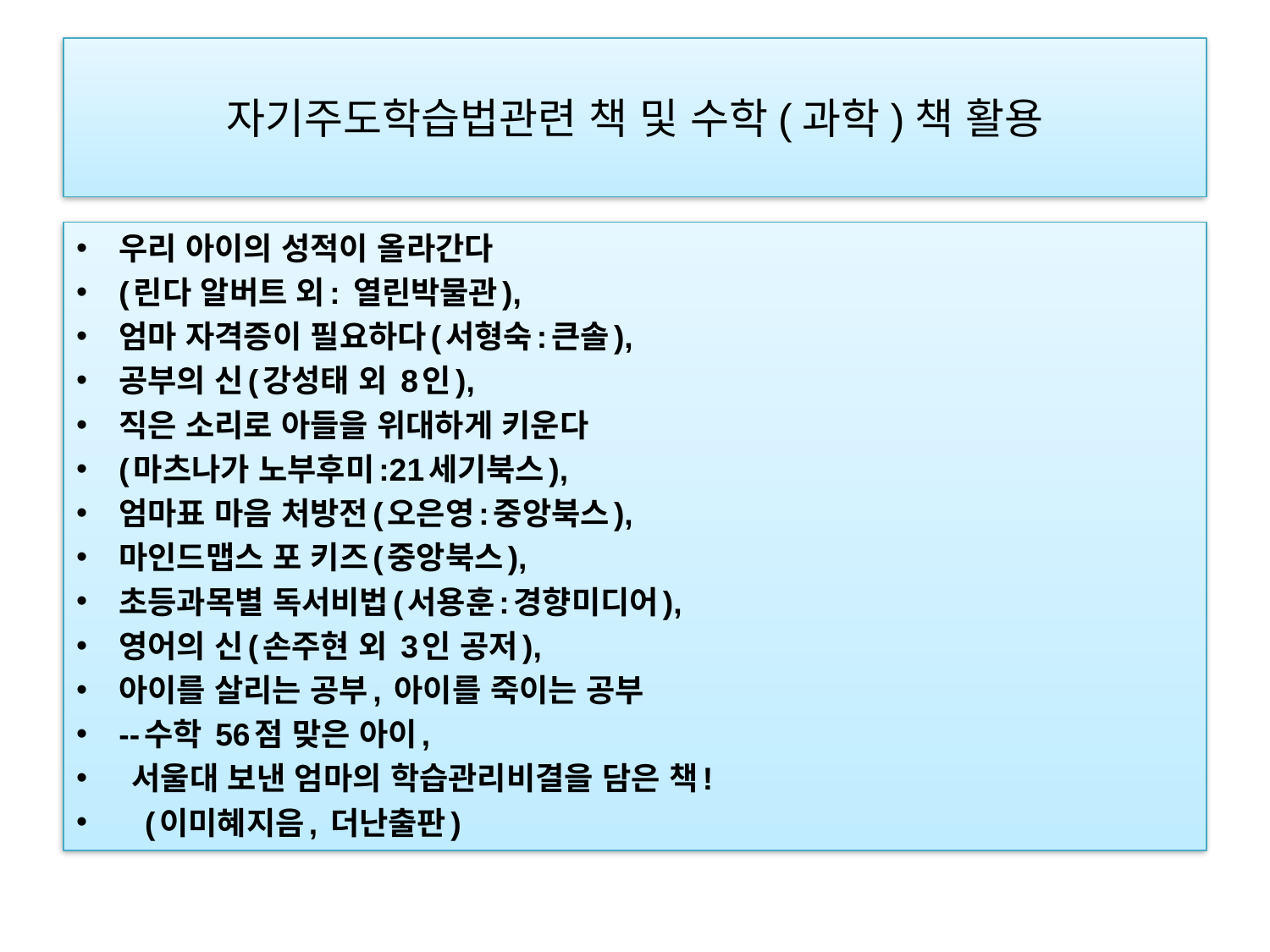

# 자기주도학습법관련 책 및 수학(과학)책 활용
우리 아이의 성적이 올라간다
(린다 알버트 외: 열린박물관),
엄마 자격증이 필요하다(서형숙:큰솔),
공부의 신(강성태 외 8인),
직은 소리로 아들을 위대하게 키운다
(마츠나가 노부후미:21세기북스),
엄마표 마음 처방전(오은영:중앙북스),
마인드맵스 포 키즈(중앙북스),
초등과목별 독서비법(서용훈:경향미디어),
영어의 신(손주현 외 3인 공저),
아이를 살리는 공부, 아이를 죽이는 공부
--수학 56점 맞은 아이,
 서울대 보낸 엄마의 학습관리비결을 담은 책!
   (이미혜지음, 더난출판)